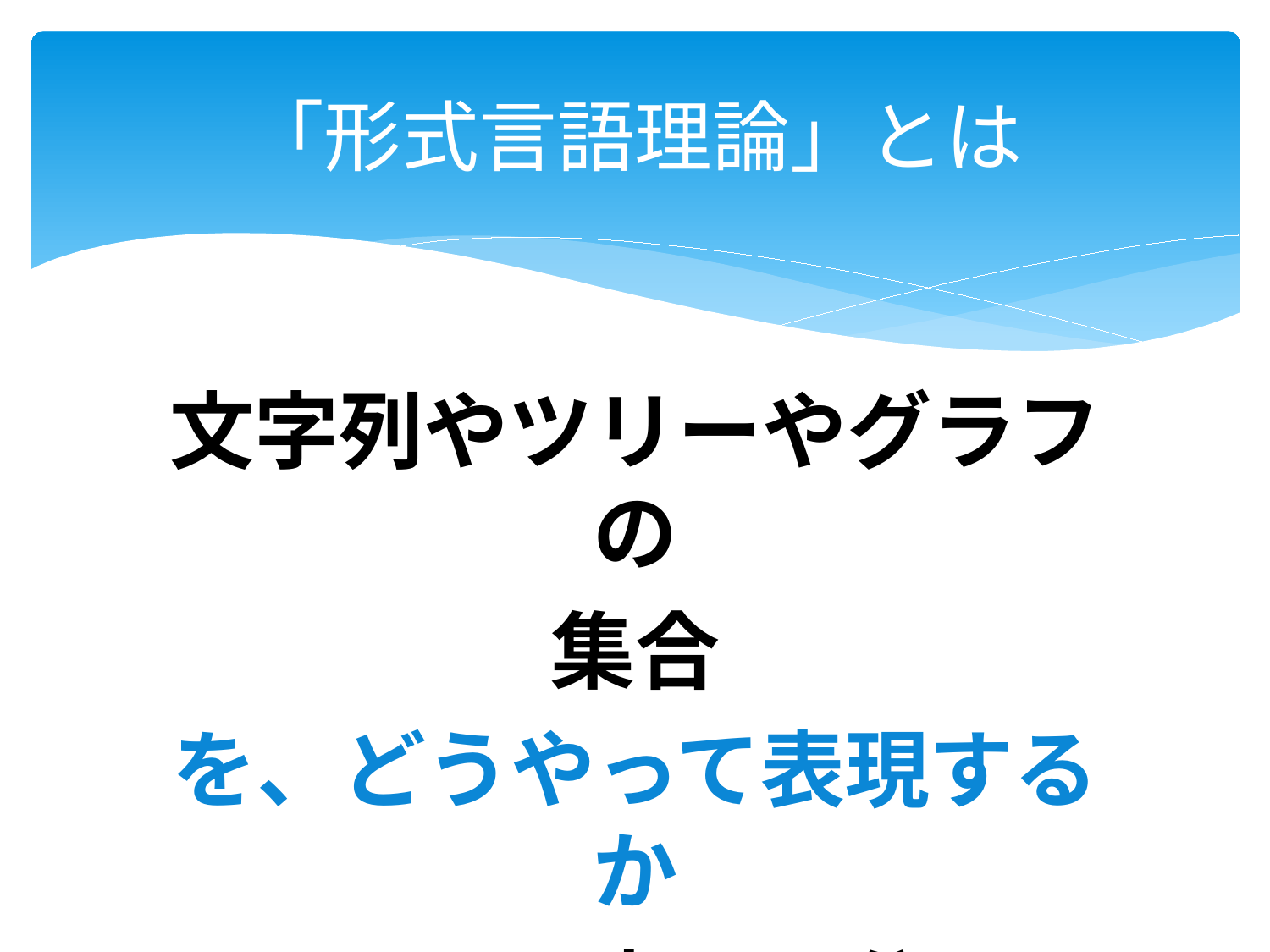

# 「形式言語理論」とは
文字列やツリーやグラフの
集合
を、どうやって表現するか
について考える分野